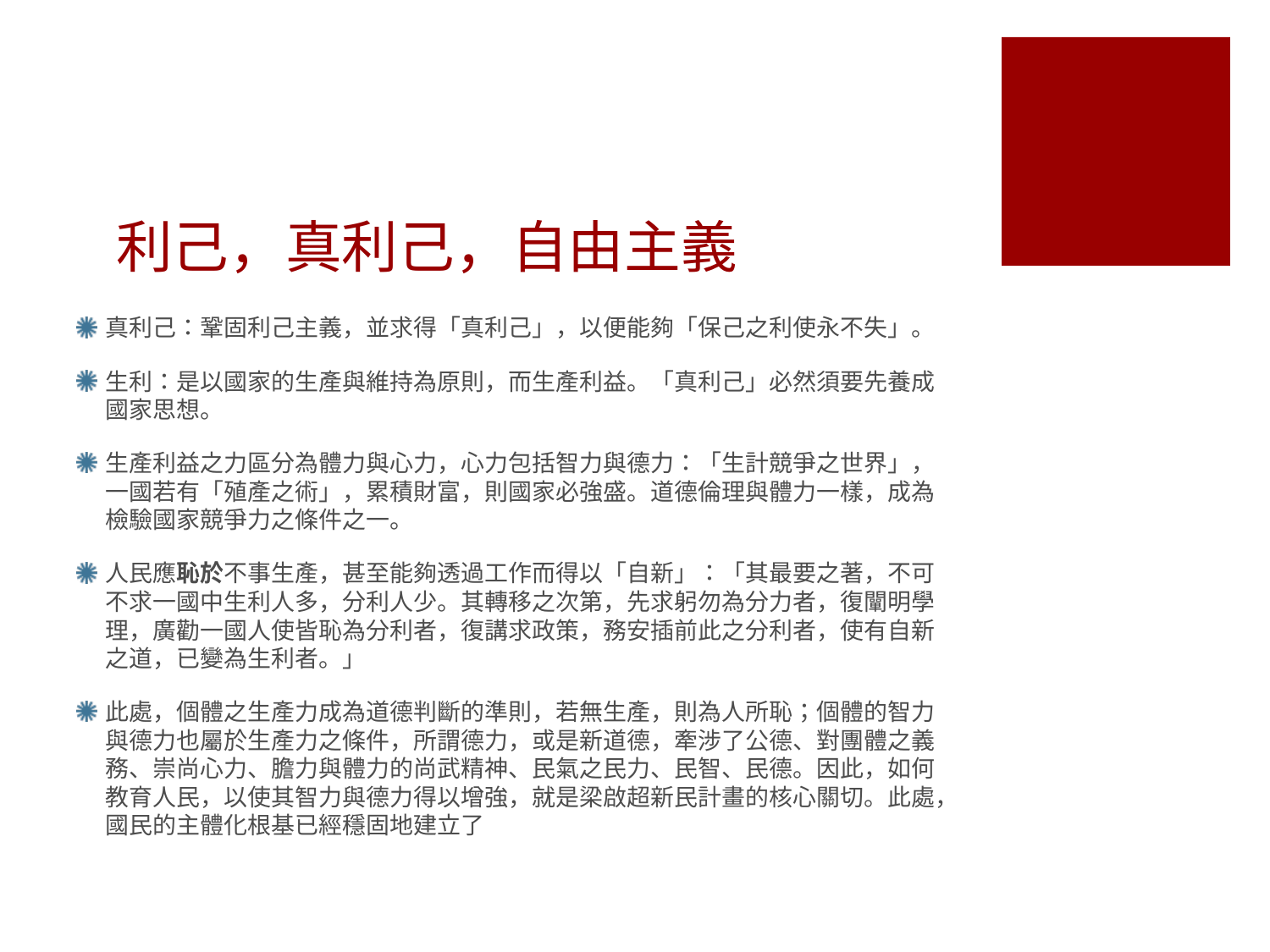

# 利己，真利己，自由主義
真利己：鞏固利己主義，並求得「真利己」，以便能夠「保己之利使永不失」。
生利：是以國家的生產與維持為原則，而生產利益。「真利己」必然須要先養成國家思想。
生產利益之力區分為體力與心力，心力包括智力與德力：「生計競爭之世界」，一國若有「殖產之術」，累積財富，則國家必強盛。道德倫理與體力一樣，成為檢驗國家競爭力之條件之一。
人民應恥於不事生產，甚至能夠透過工作而得以「自新」：「其最要之著，不可不求一國中生利人多，分利人少。其轉移之次第，先求躬勿為分力者，復闡明學理，廣勸一國人使皆恥為分利者，復講求政策，務安插前此之分利者，使有自新之道，已變為生利者。」
此處，個體之生產力成為道德判斷的準則，若無生產，則為人所恥；個體的智力與德力也屬於生產力之條件，所謂德力，或是新道德，牽涉了公德、對團體之義務、崇尚心力、膽力與體力的尚武精神、民氣之民力、民智、民德。因此，如何教育人民，以使其智力與德力得以增強，就是梁啟超新民計畫的核心關切。此處，國民的主體化根基已經穩固地建立了